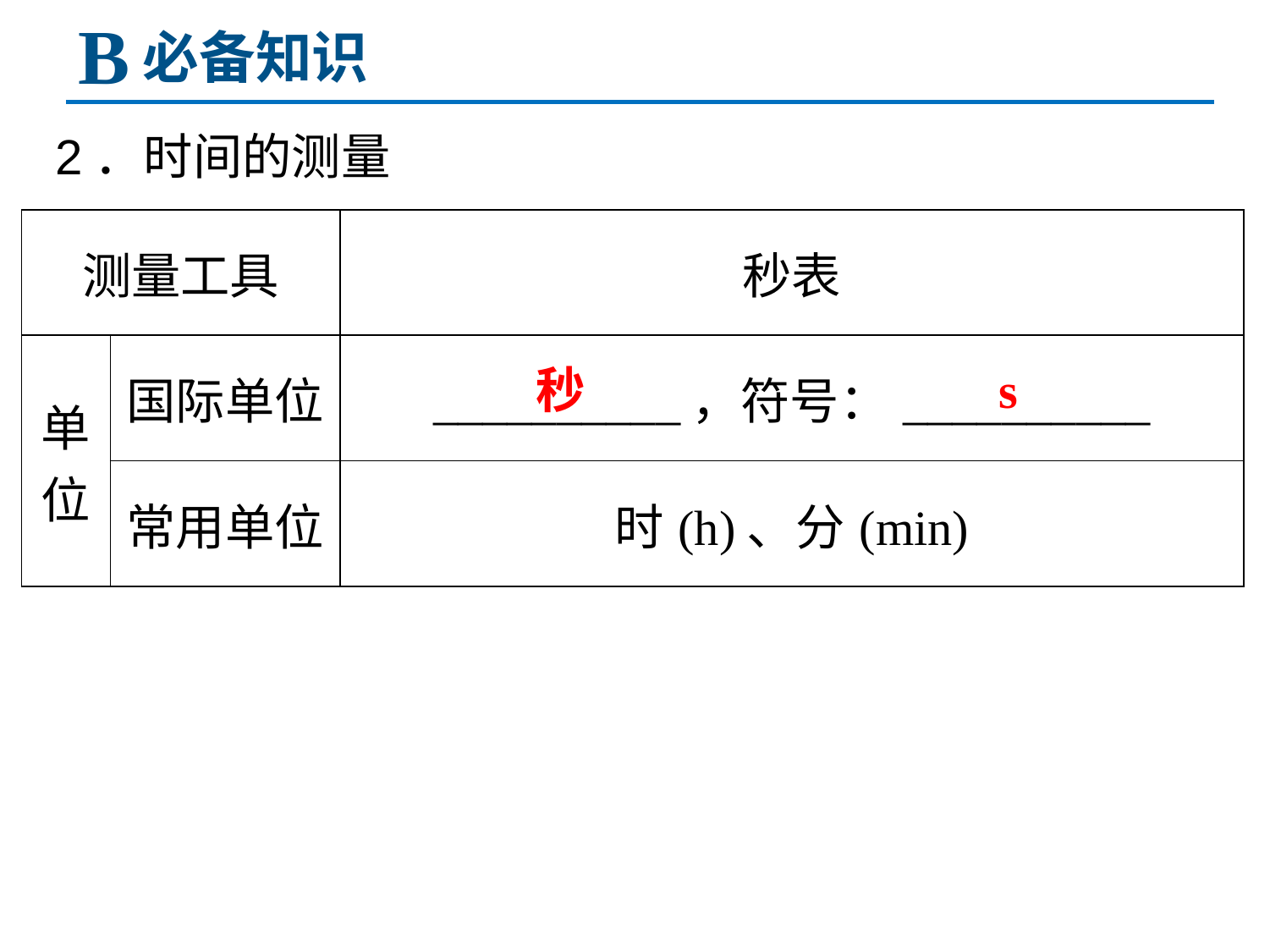

B
必备知识
2．时间的测量
| 测量工具 |  | 秒表 |
| --- | --- | --- |
| 单位 | 国际单位 | \_\_\_\_\_\_\_\_\_\_，符号：\_\_\_\_\_\_\_\_\_\_ |
|  | 常用单位 | 时(h)、分(min) |
秒
s